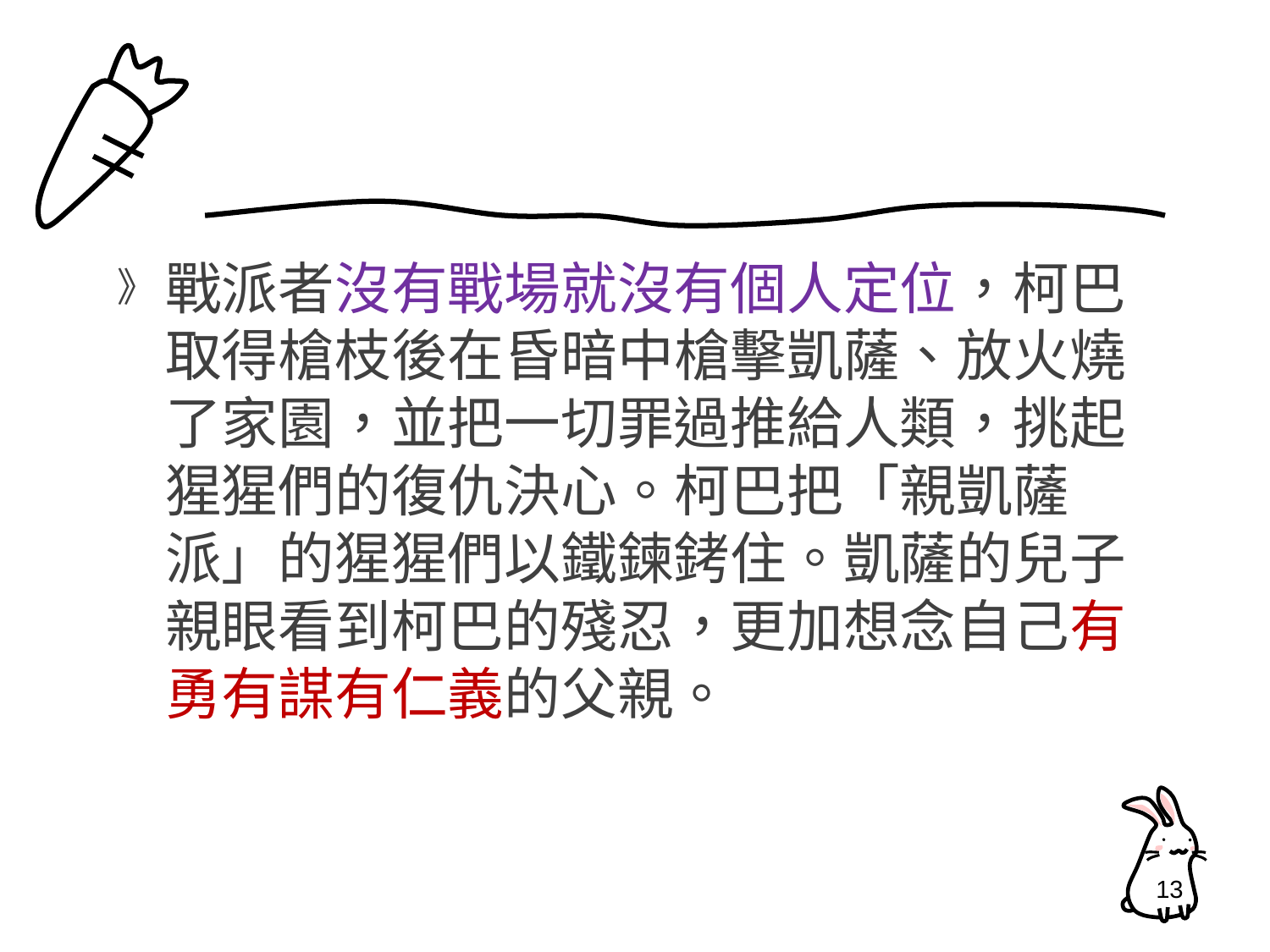

# 戰派者沒有戰場就沒有個人定位，柯巴取得槍枝後在昏暗中槍擊凱薩、放火燒了家園，並把一切罪過推給人類，挑起猩猩們的復仇決心。柯巴把「親凱薩派」的猩猩們以鐵鍊銬住。凱薩的兒子親眼看到柯巴的殘忍，更加想念自己有勇有謀有仁義的父親。
13